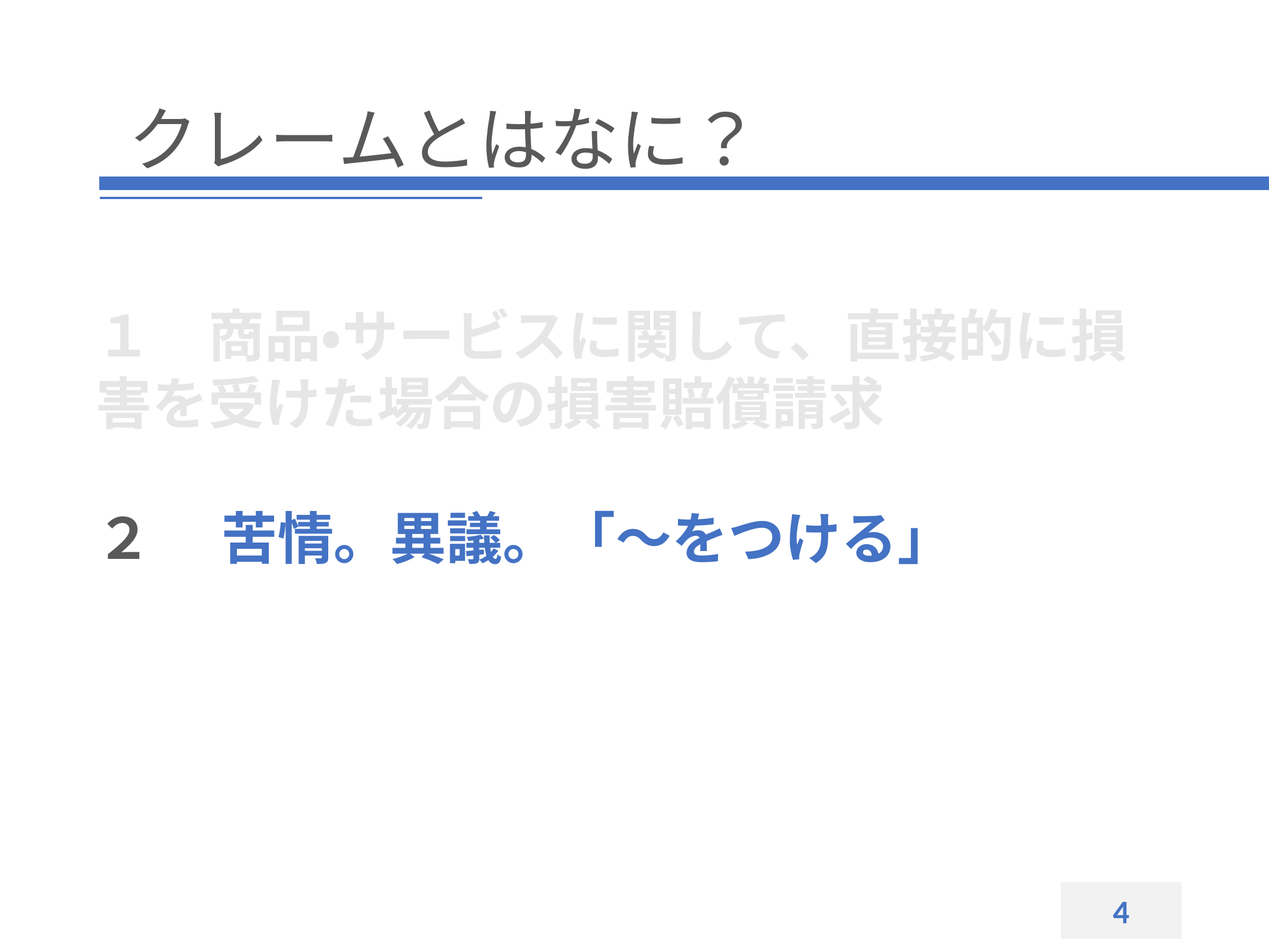

クレームとはなに？
１　商品・サービスに関して、直接的に損害を受けた場合の損害賠償請求

２ 　苦情。異議。「～をつける」
4